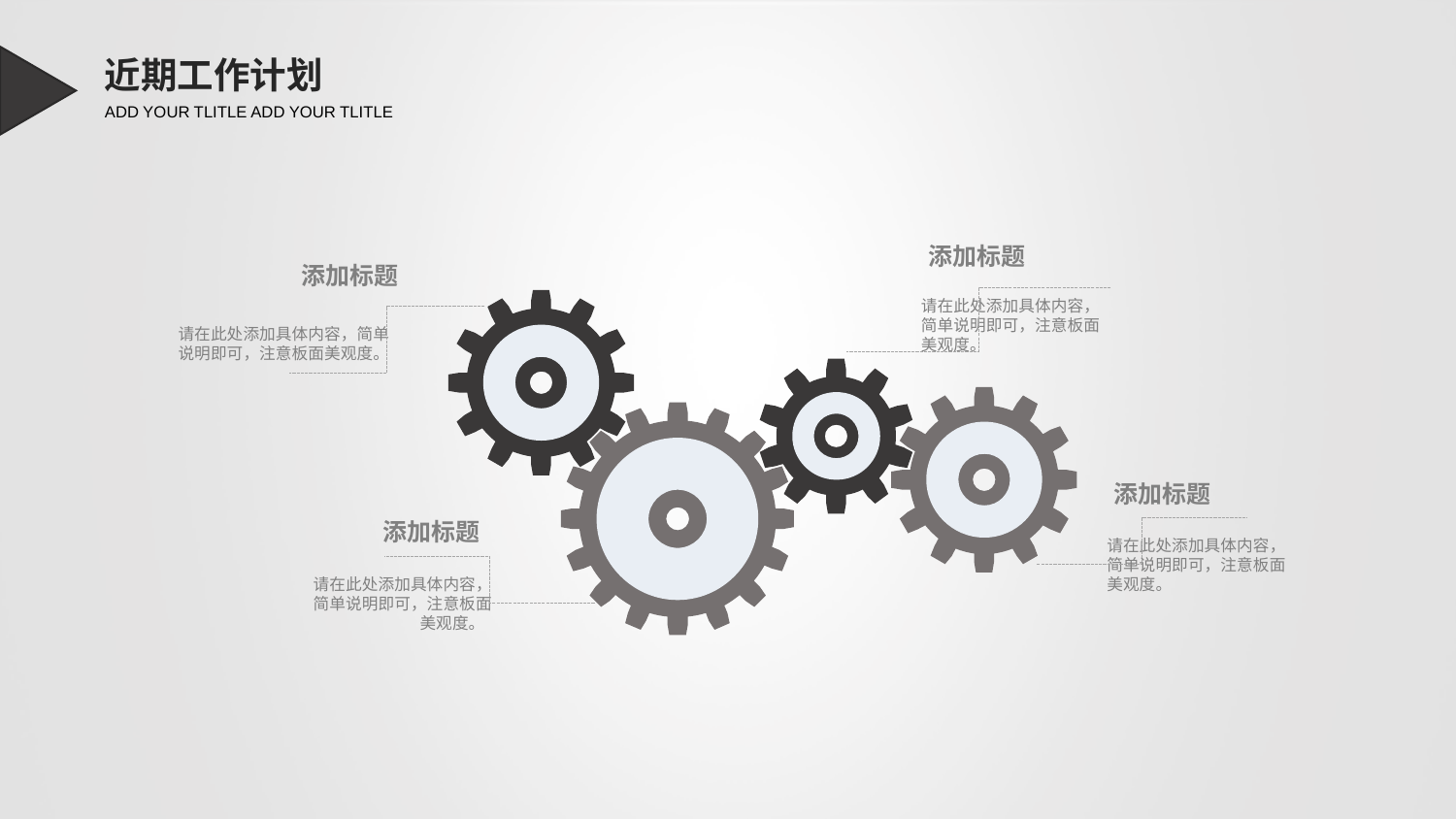

近期工作计划

ADD YOUR TLITLE ADD YOUR TLITLE
添加标题
添加标题

请在此处添加具体内容，简单说明即可，注意板面美观度。

请在此处添加具体内容，简单说明即可，注意板面美观度。

添加标题
添加标题

请在此处添加具体内容，简单说明即可，注意板面美观度。

请在此处添加具体内容，简单说明即可，注意板面美观度。